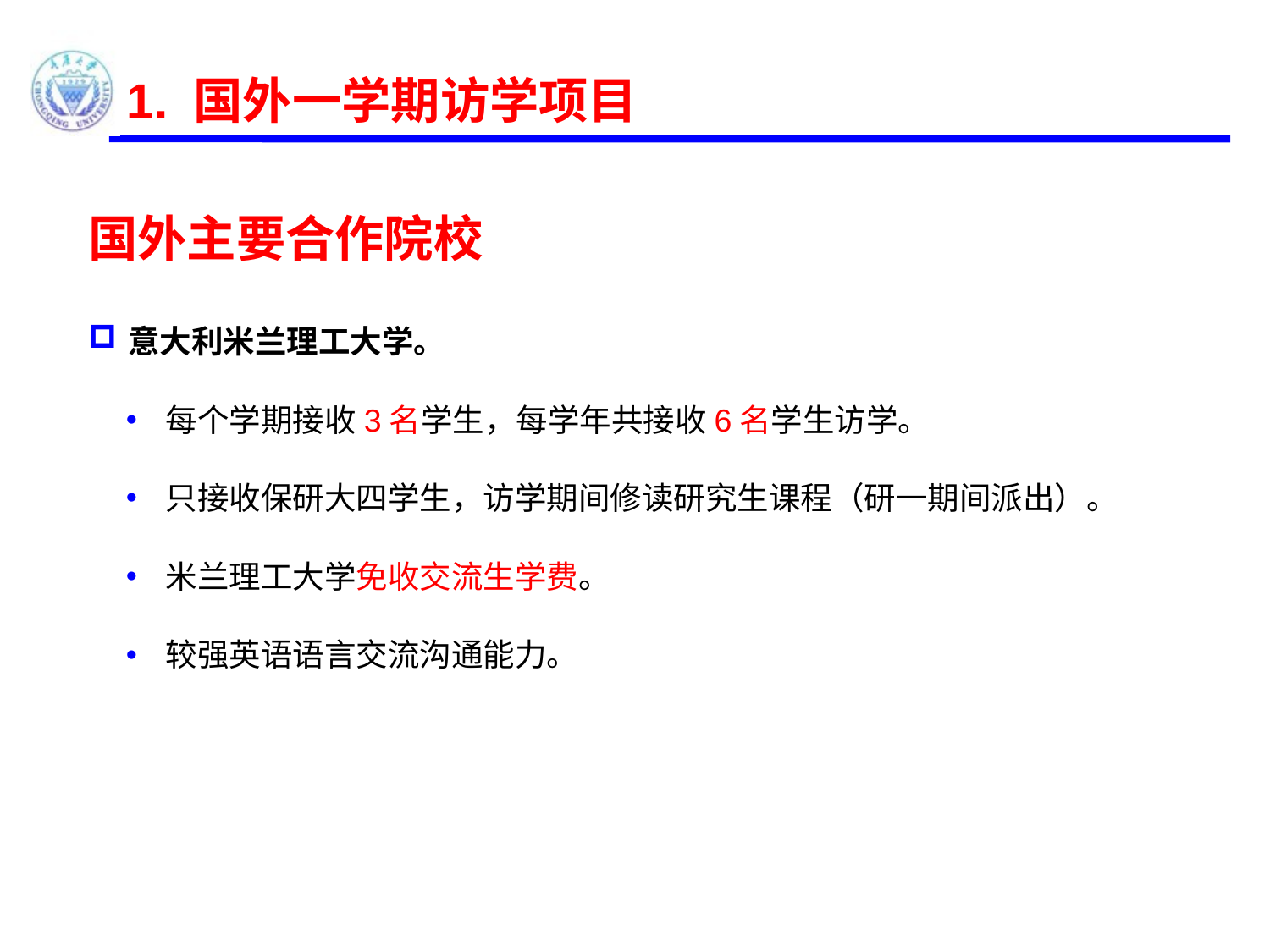

1. 国外一学期访学项目
国外主要合作院校
意大利米兰理工大学。
每个学期接收3名学生，每学年共接收6名学生访学。
只接收保研大四学生，访学期间修读研究生课程（研一期间派出）。
米兰理工大学免收交流生学费。
较强英语语言交流沟通能力。